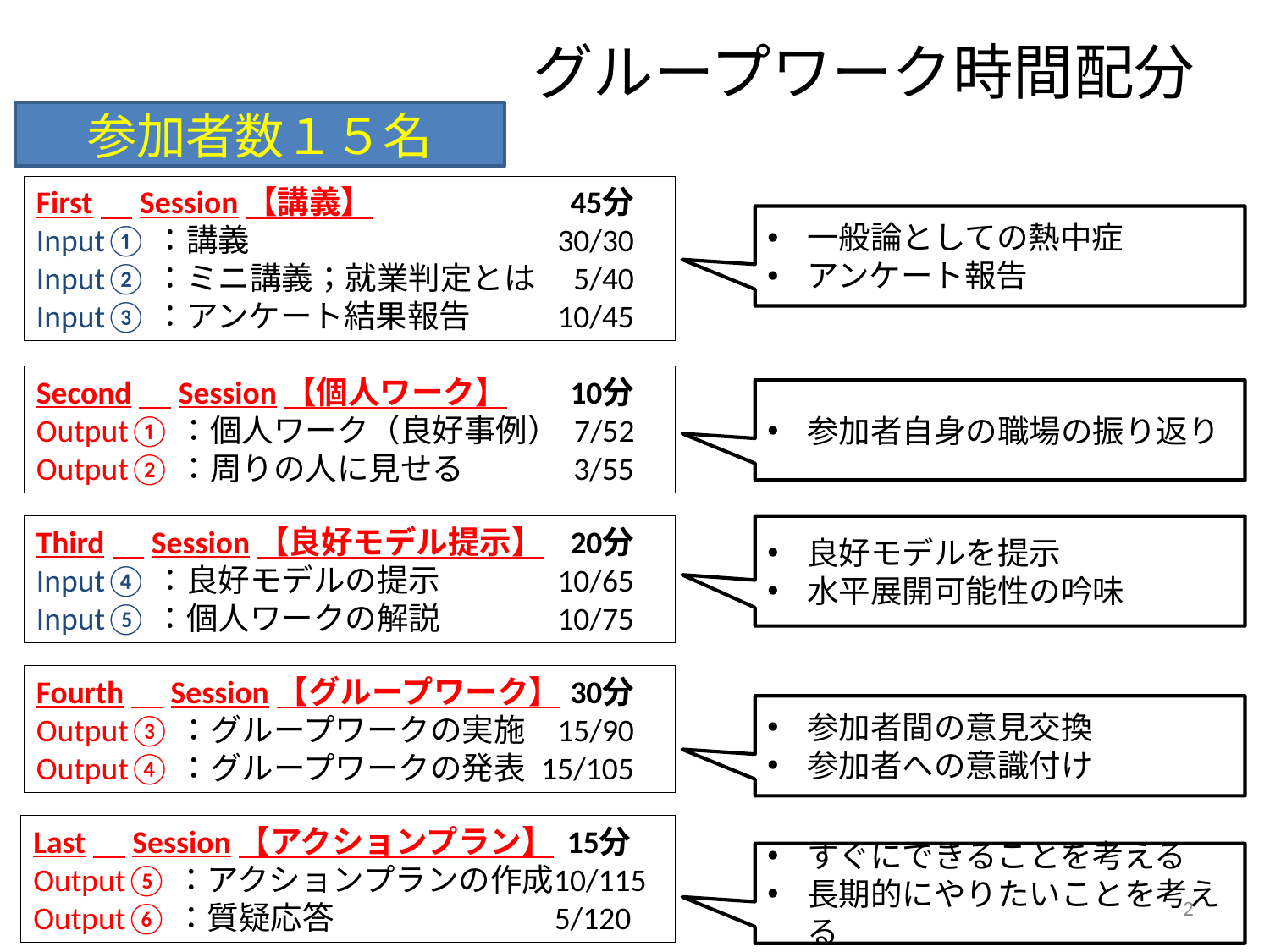

# グループワーク時間配分
参加者数１５名
First　Session【講義】	45分
Input①：講義	30/30
Input②：ミニ講義；就業判定とは	5/40
Input③：アンケート結果報告	10/45
一般論としての熱中症
アンケート報告
Second　Session【個人ワーク】	10分
Output①：個人ワーク（良好事例）	 7/52
Output②：周りの人に見せる 	3/55
参加者自身の職場の振り返り
Third　Session【良好モデル提示】	20分
Input④：良好モデルの提示 	10/65
Input⑤：個人ワークの解説 	10/75
良好モデルを提示
水平展開可能性の吟味
Fourth　Session【グループワーク】	30分
Output③：グループワークの実施 	15/90
Output④：グループワークの発表	15/105
参加者間の意見交換
参加者への意識付け
Last　Session【アクションプラン】	15分
Output⑤：アクションプランの作成	10/115
Output⑥：質疑応答	5/120
すぐにできることを考える
長期的にやりたいことを考える
2